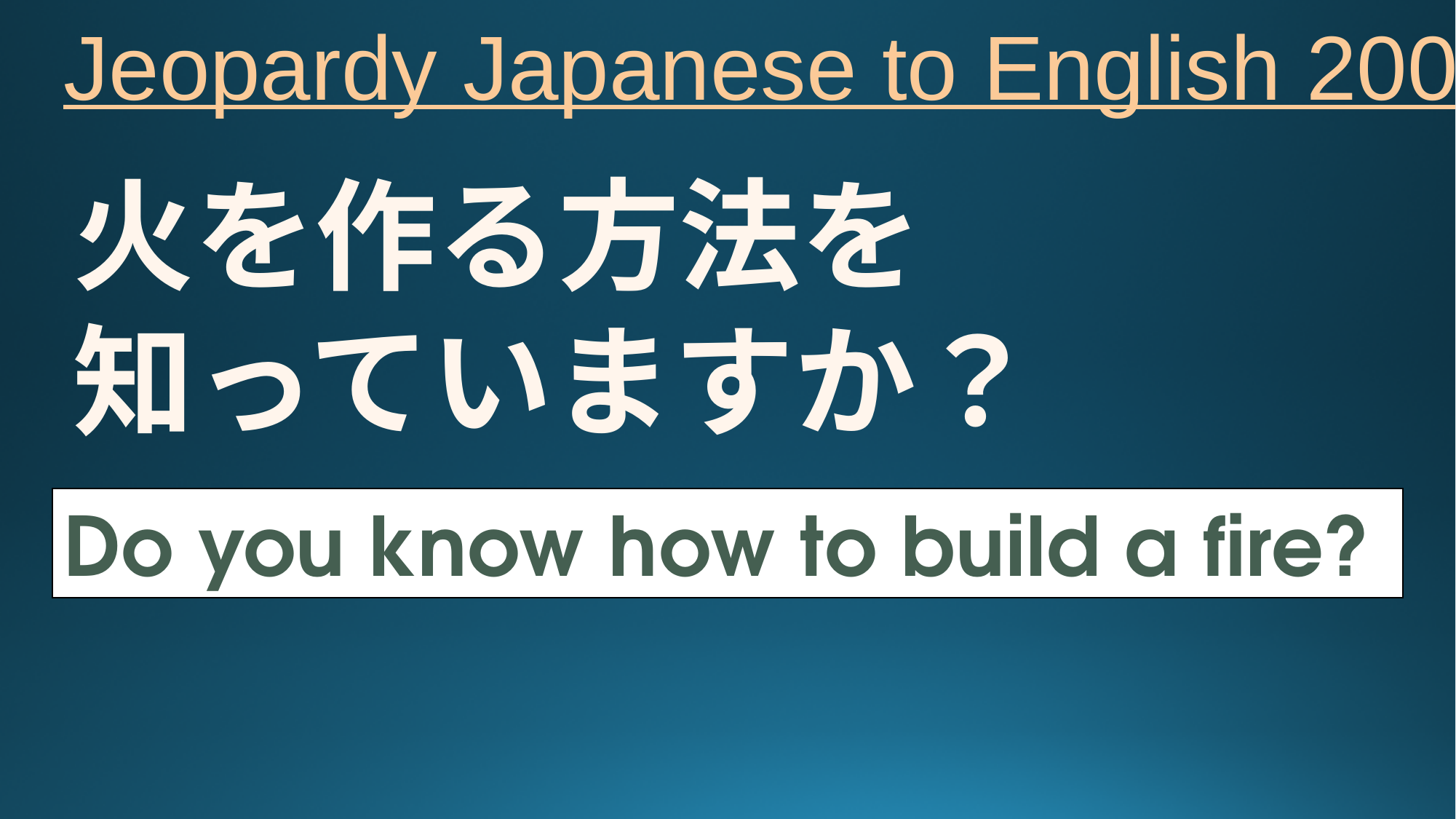

# Jeopardy Japanese to English 200
火を作る方法を
知っていますか？
Do you know how to build a fire?